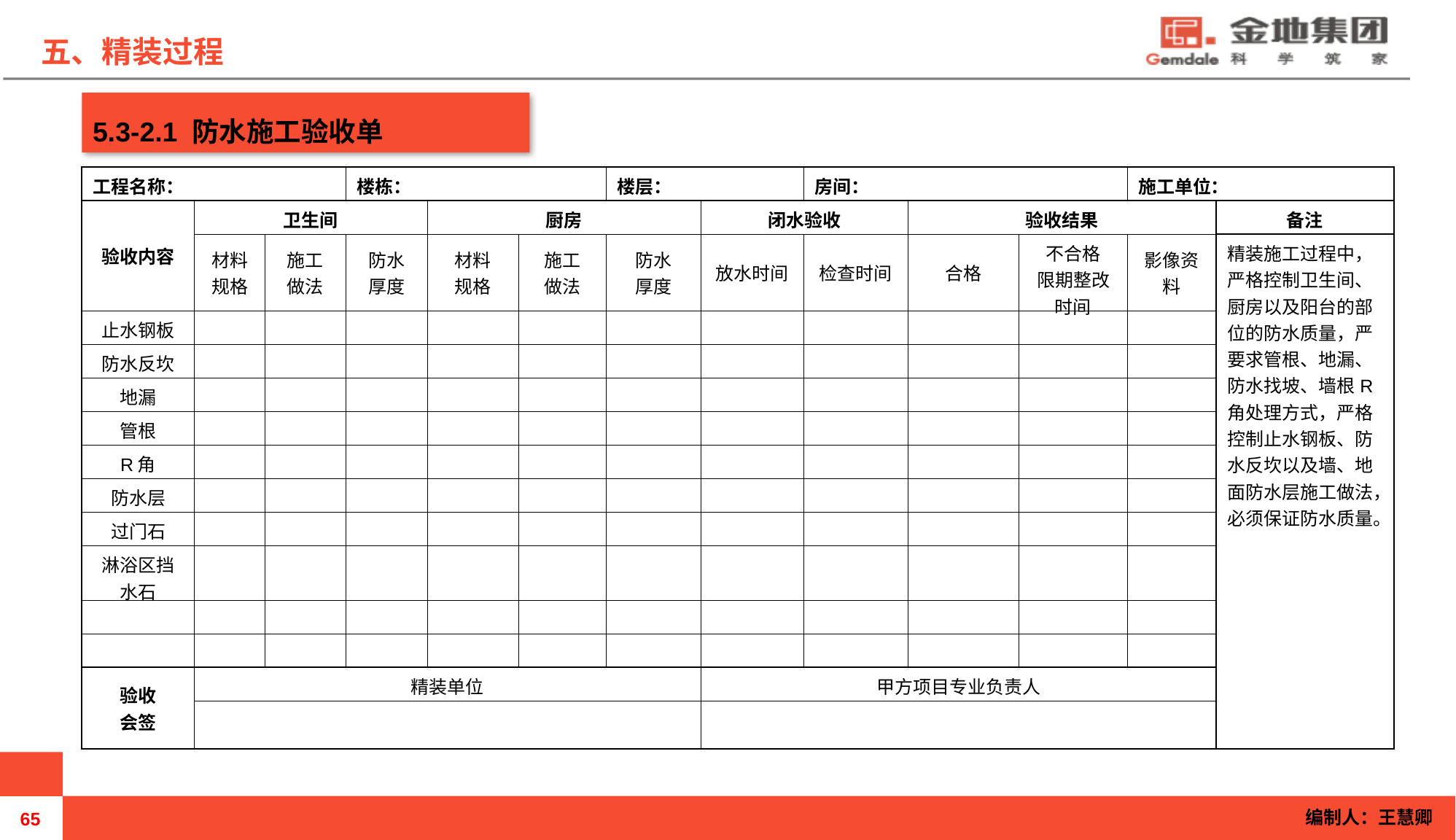

五、精装过程
5.3-2.1 防水施工验收单
| 工程名称： |  |  | 楼栋： |  |  | 楼层： |  | 房间： |  |  | 施工单位： |  |
| --- | --- | --- | --- | --- | --- | --- | --- | --- | --- | --- | --- | --- |
| 验收内容 | 卫生间 |  |  | 厨房 |  |  | 闭水验收 |  | 验收结果 |  |  | 备注 |
|  | 材料规格 | 施工 做法 | 防水 厚度 | 材料 规格 | 施工 做法 | 防水 厚度 | 放水时间 | 检查时间 | 合格 | 不合格 限期整改时间 | 影像资料 | 精装施工过程中，严格控制卫生间、厨房以及阳台的部位的防水质量，严要求管根、地漏、防水找坡、墙根R角处理方式，严格控制止水钢板、防水反坎以及墙、地面防水层施工做法，必须保证防水质量。 |
| 止水钢板 |  |  |  |  |  |  |  |  |  |  |  |  |
| 防水反坎 |  |  |  |  |  |  |  |  |  |  |  |  |
| 地漏 |  |  |  |  |  |  |  |  |  |  |  |  |
| 管根 |  |  |  |  |  |  |  |  |  |  |  |  |
| R角 |  |  |  |  |  |  |  |  |  |  |  |  |
| 防水层 |  |  |  |  |  |  |  |  |  |  |  |  |
| 过门石 |  |  |  |  |  |  |  |  |  |  |  |  |
| 淋浴区挡水石 |  |  |  |  |  |  |  |  |  |  |  |  |
|  |  |  |  |  |  |  |  |  |  |  |  |  |
|  |  |  |  |  |  |  |  |  |  |  |  |  |
| 验收 会签 | 精装单位 |  |  |  |  |  | 甲方项目专业负责人 |  |  |  |  |  |
|  |  |  |  |  |  |  |  |  |  |  |  |  |
编制人：王慧卿